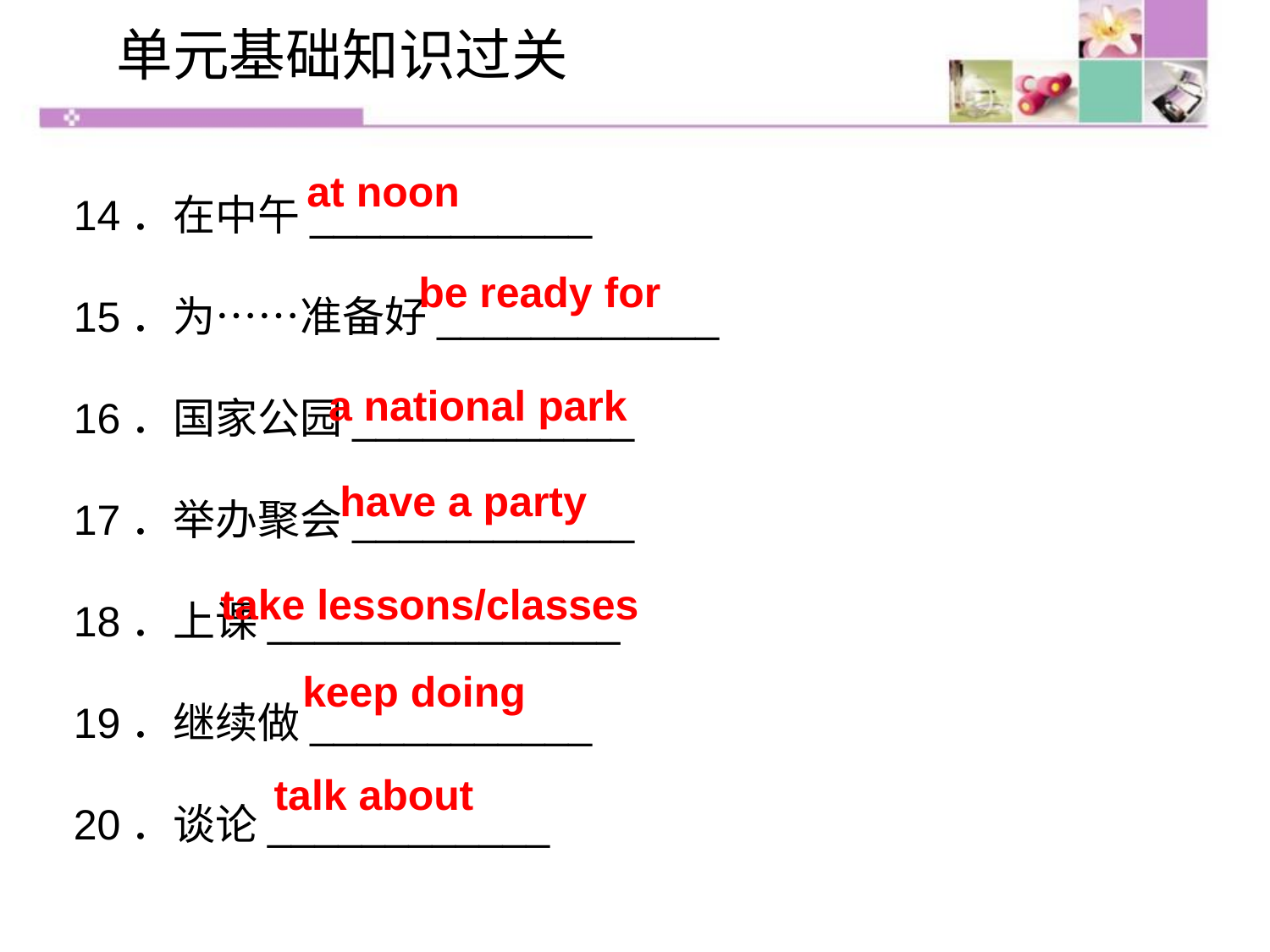

单元基础知识过关
14．在中午____________
15．为……准备好____________
16．国家公园____________
17．举办聚会____________
18．上课_______________
19．继续做____________
20．谈论____________
at noon
be ready for
a national park
have a party
take lessons/classes
keep doing
talk about